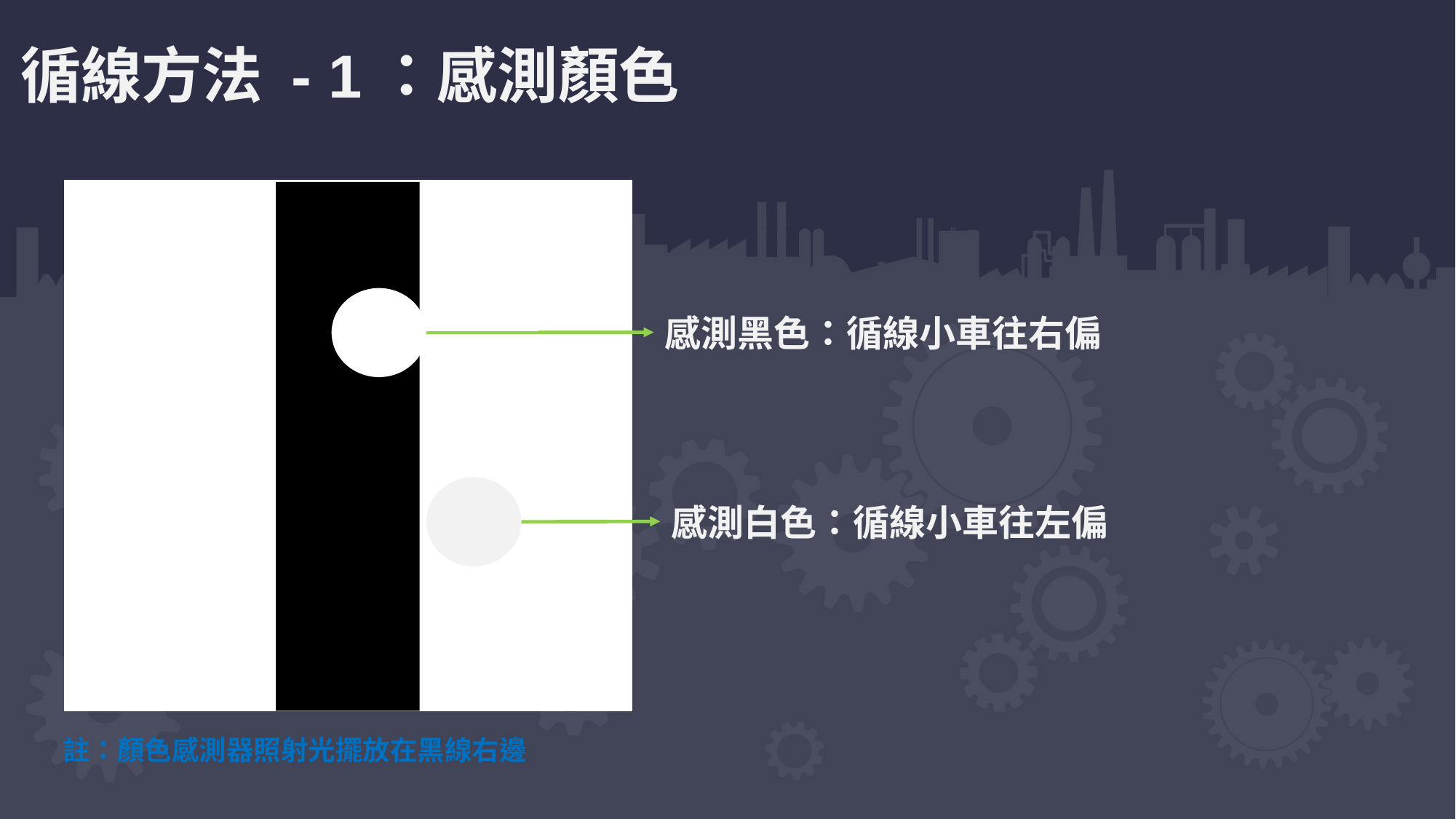

循線方法 - 1：感測顏色

感測黑色：循線小車往右偏

感測白色：循線小車往左偏
註：顏色感測器照射光擺放在黑線右邊